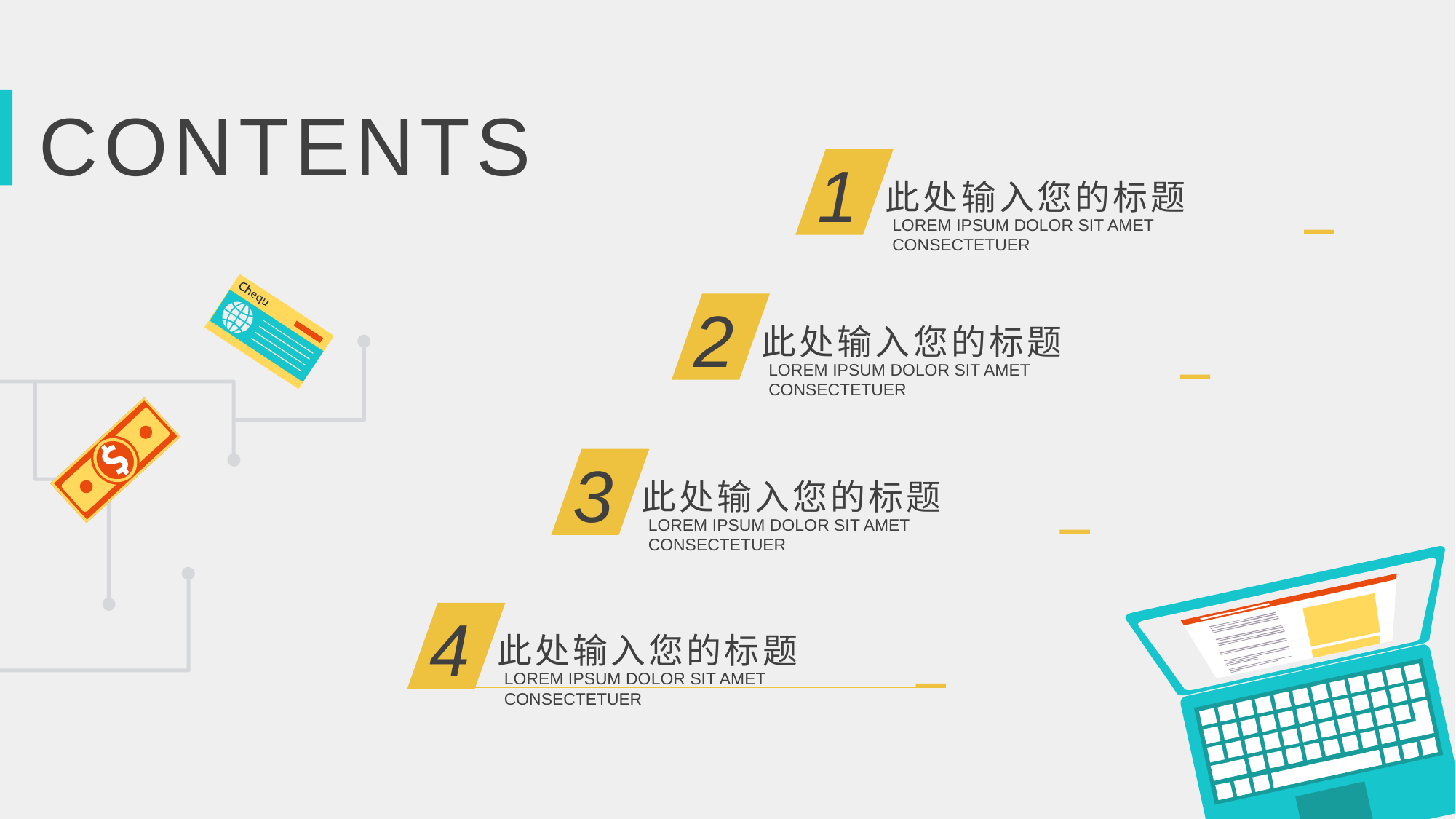

CONTENTS

1
此处输入您的标题
LOREM IPSUM DOLOR SIT AMET CONSECTETUER

2
此处输入您的标题

LOREM IPSUM DOLOR SIT AMET CONSECTETUER

3
此处输入您的标题
LOREM IPSUM DOLOR SIT AMET CONSECTETUER

4
此处输入您的标题
LOREM IPSUM DOLOR SIT AMET CONSECTETUER